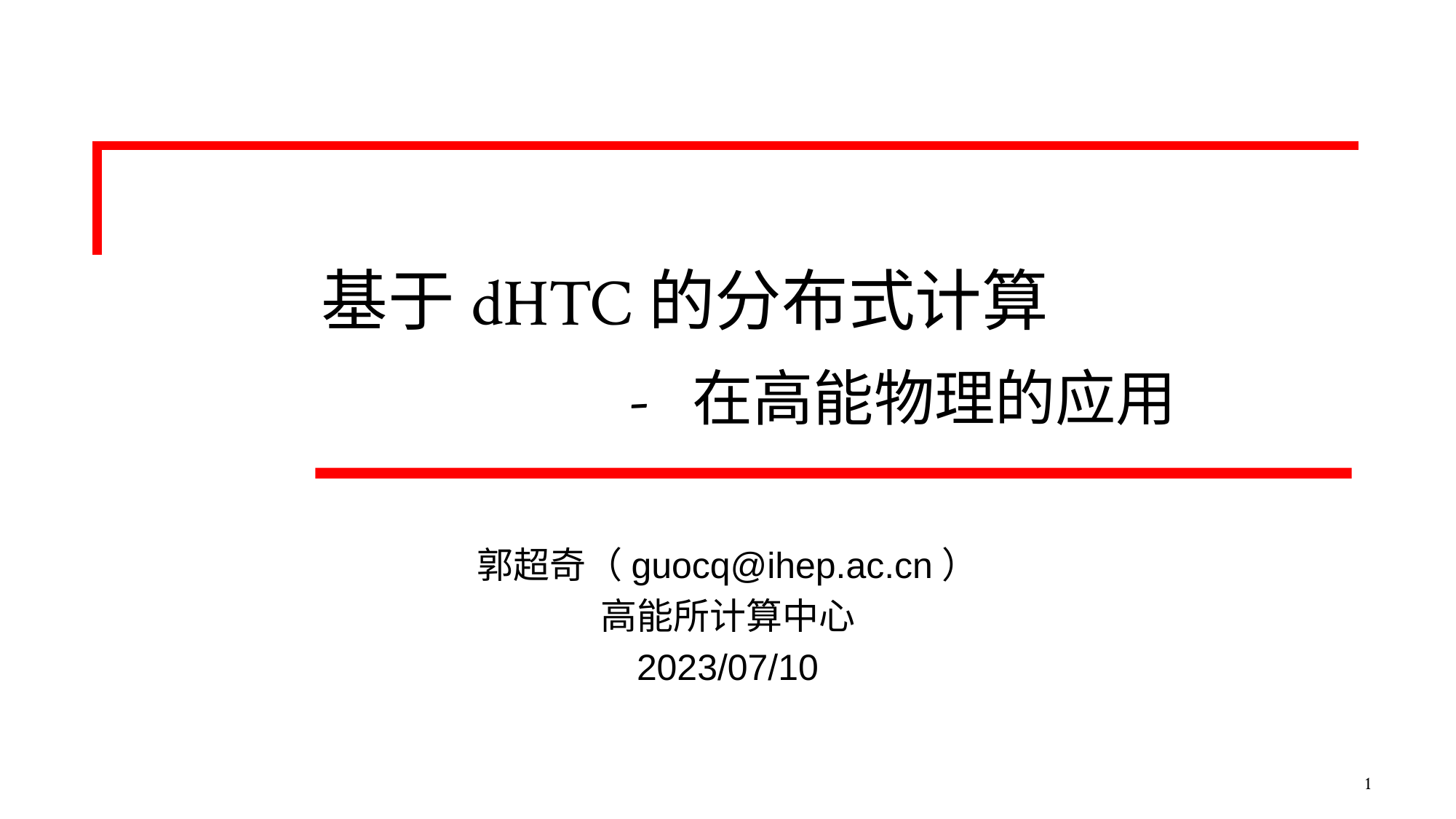

# 基于dHTC的分布式计算 -  在高能物理的应用
郭超奇（guocq@ihep.ac.cn）
高能所计算中心
2023/07/10
1